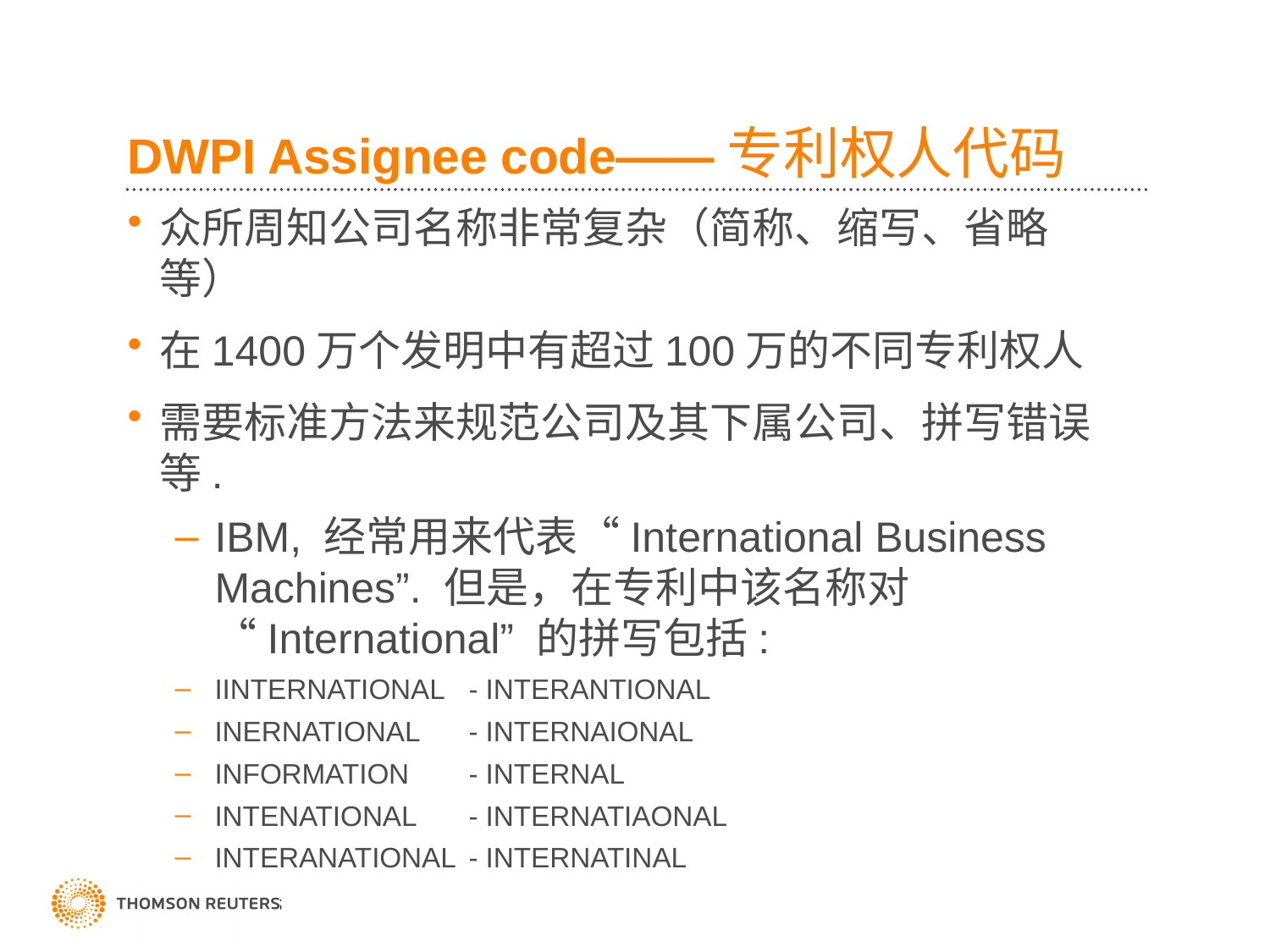

# DWPI Assignee code——专利权人代码
众所周知公司名称非常复杂（简称、缩写、省略等）
在1400万个发明中有超过100万的不同专利权人
需要标准方法来规范公司及其下属公司、拼写错误等.
IBM, 经常用来代表“International Business Machines”. 但是，在专利中该名称对 “International” 的拼写包括:
IINTERNATIONAL	- INTERANTIONAL
INERNATIONAL	- INTERNAIONAL
INFORMATION	- INTERNAL
INTENATIONAL	- INTERNATIAONAL
INTERANATIONAL	- INTERNATINAL